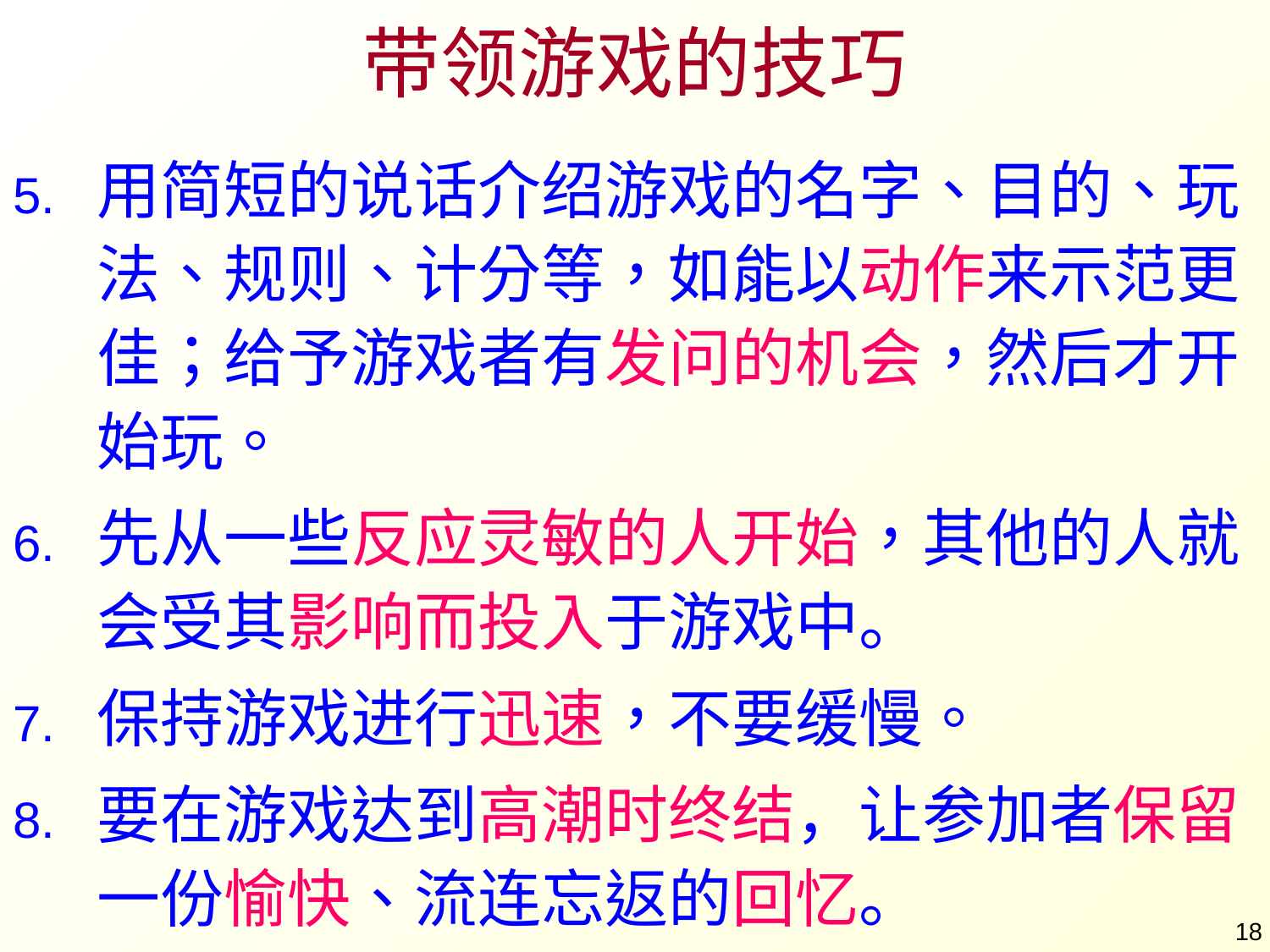

# 带领游戏的技巧
用简短的说话介绍游戏的名字、目的、玩法、规则、计分等，如能以动作来示范更佳；给予游戏者有发问的机会，然后才开始玩。
先从一些反应灵敏的人开始，其他的人就会受其影响而投入于游戏中。
保持游戏进行迅速，不要缓慢。
要在游戏达到高潮时终结，让参加者保留一份愉快、流连忘返的回忆。
18